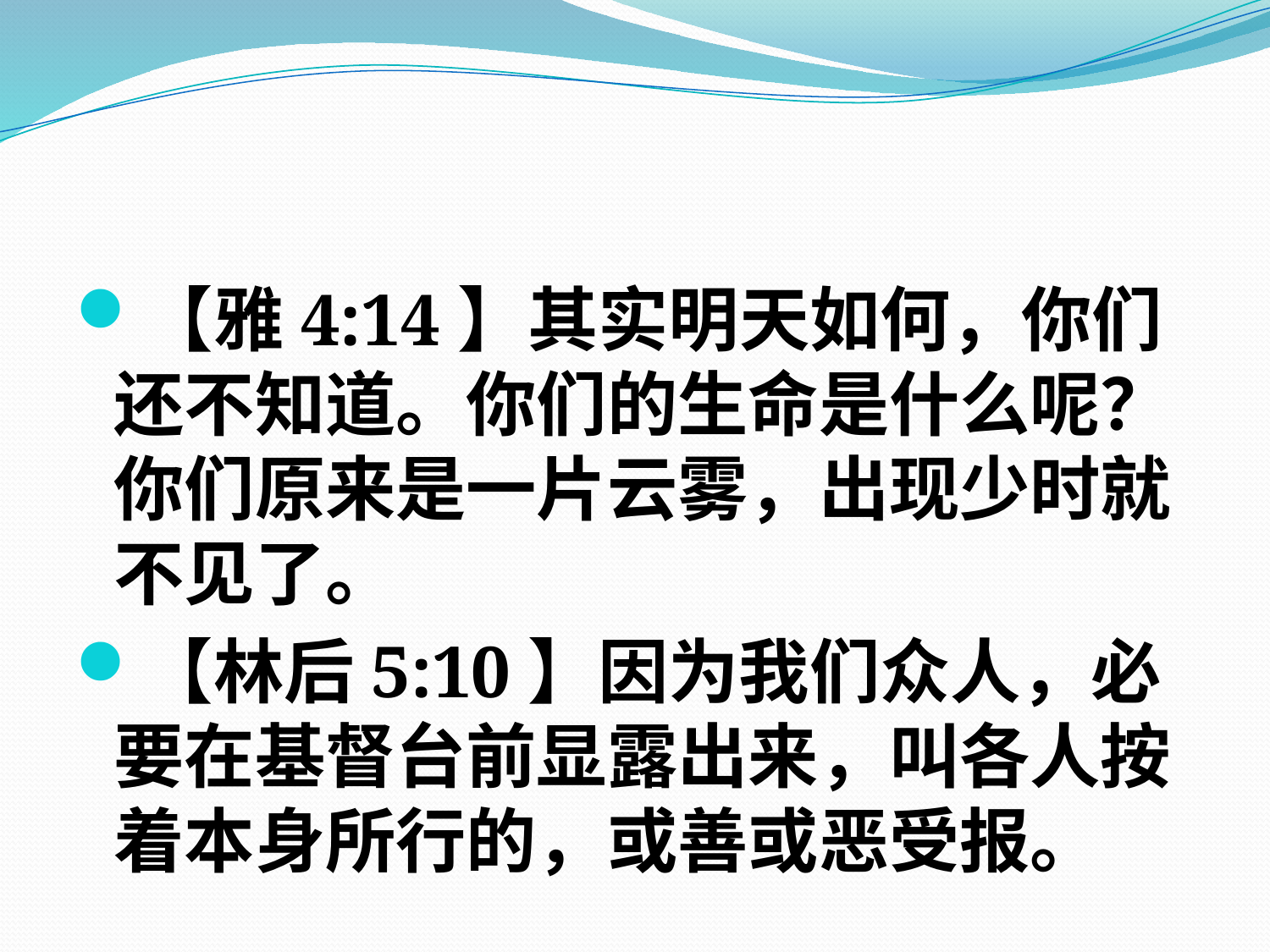

#
【雅4:14】其实明天如何，你们还不知道。你们的生命是什么呢？你们原来是一片云雾，出现少时就不见了。
【林后5:10】因为我们众人，必要在基督台前显露出来，叫各人按着本身所行的，或善或恶受报。